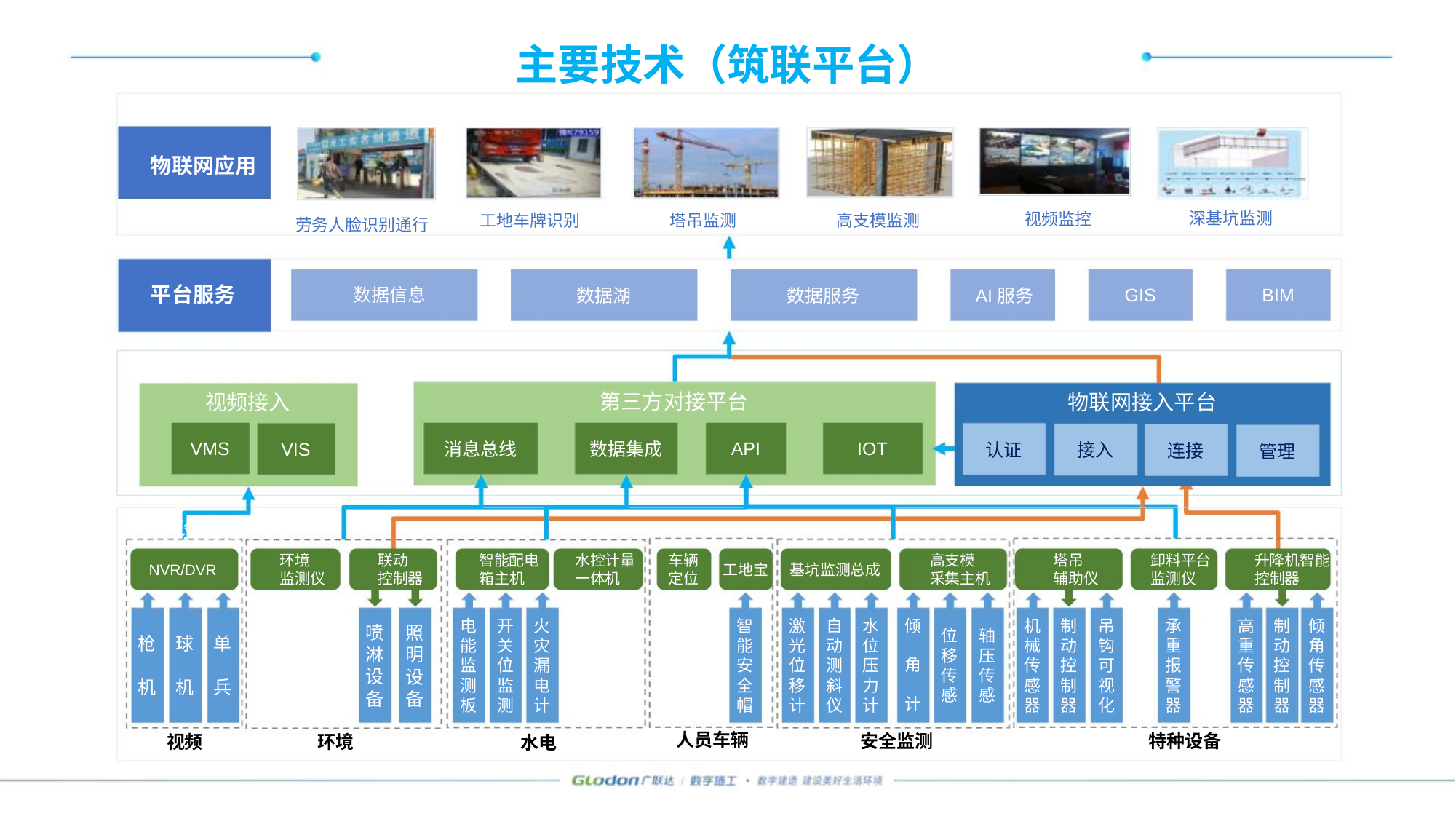

主要技术（筑联平台）
物联网应用
平台服务
深基坑监测
视频监控
工地车牌识别
塔吊监测
高支模监测
劳务人脸识别通行
数据信息
数据湖
数据服务
AI服务
GIS
BIM
智能物联网联接平台
第三方对接平台
物联网接入平台
视频接入
消息总线
数据集成
认证
接入
连接
管理
VMS
API
IOT
VIS
设备层
环境
监测仪
联动
控制器
智能配电
箱主机
水控计量
一体机
车辆
定位
高支模
采集主机
塔吊
辅助仪
卸料平台
监测仪
升降机智能
控制器
NVR/DVR
工地宝 基坑监测总成
电
开
关
位
监
测
火
灾
漏
电
计
智
能
安
全
帽
激
光
位
移
计
自
动
测
斜
仪
水
位
压
力
计
倾
角
计
机
械
传
感
器
制
动
控
制
器
吊
钩
可
视
化
承
重
报
警
器
高
重
传
感
器
制
动
控
制
器
倾
角
传
感
器
喷
照
明
设
备
位
移
传
感
轴
枪
球
单
能
监
测
板
淋
设
备
压
传
感
机
机
兵
人员车辆
特种设备
安全监测
视频
环境
水电